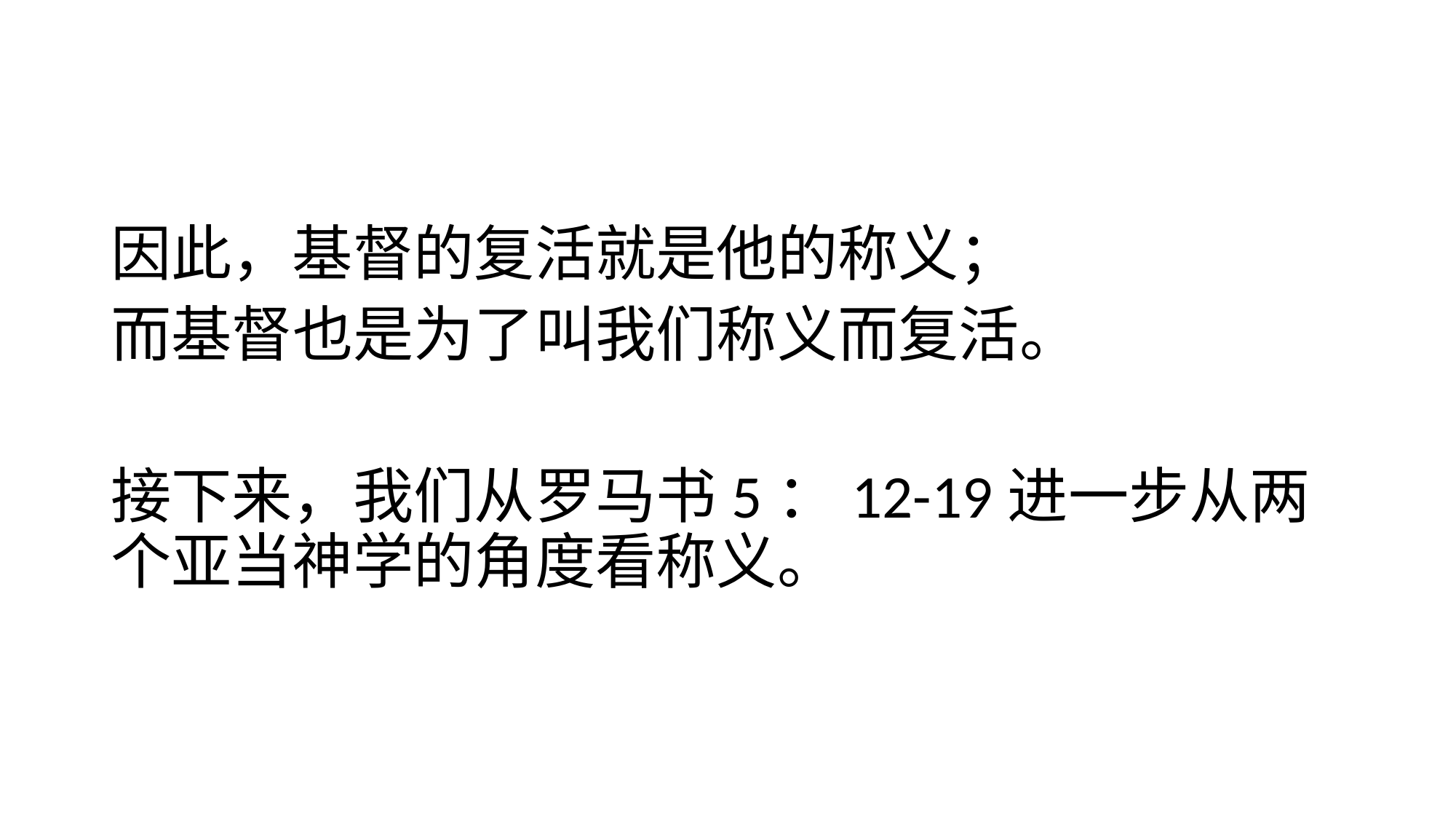

#
因此，基督的复活就是他的称义；
而基督也是为了叫我们称义而复活。

接下来，我们从罗马书5：12-19进一步从两个亚当神学的角度看称义。